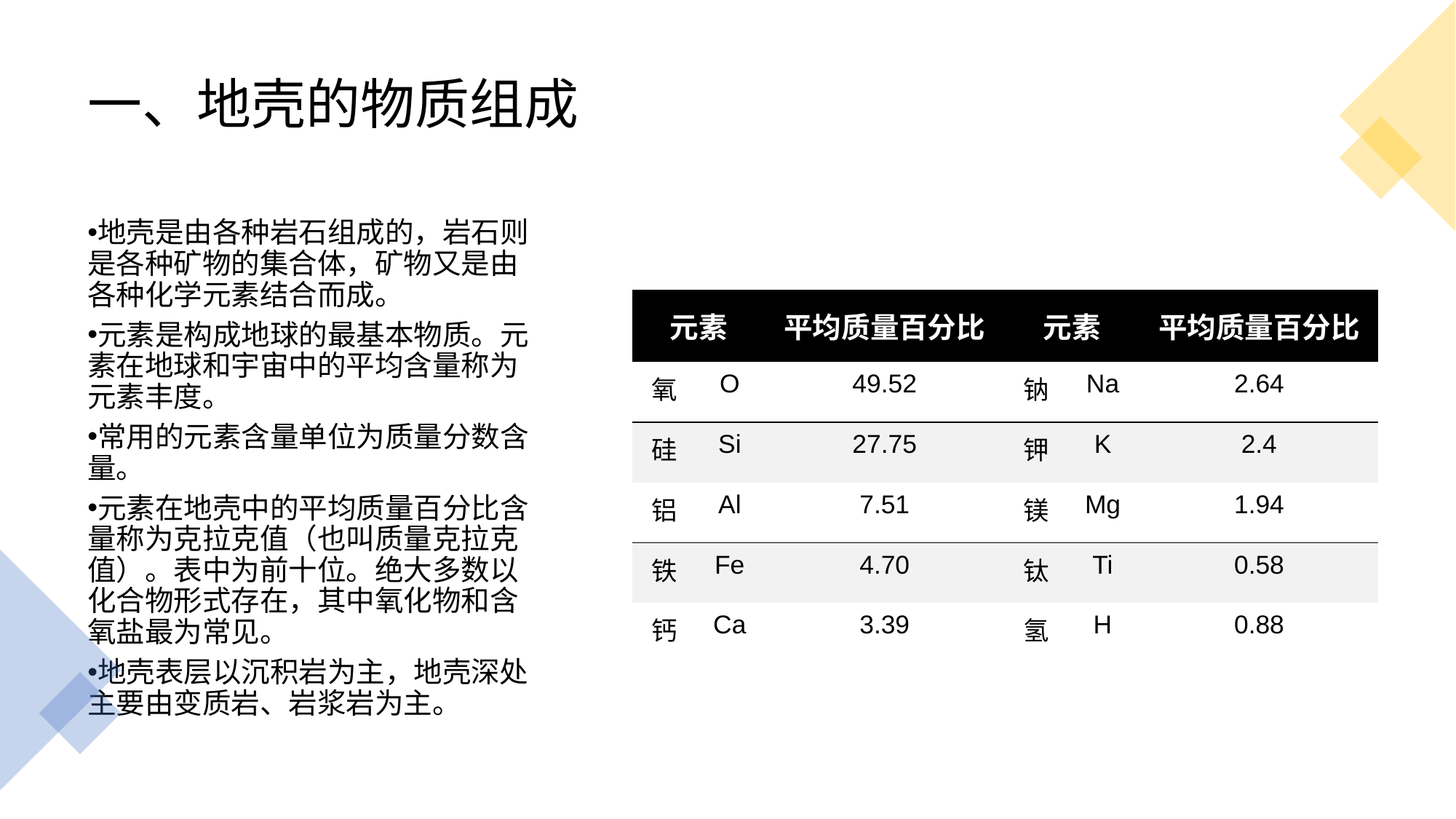

# 一、地壳的物质组成
地壳是由各种岩石组成的，岩石则是各种矿物的集合体，矿物又是由各种化学元素结合而成。
元素是构成地球的最基本物质。元素在地球和宇宙中的平均含量称为元素丰度。
常用的元素含量单位为质量分数含量。
元素在地壳中的平均质量百分比含量称为克拉克值（也叫质量克拉克值）。表中为前十位。绝大多数以化合物形式存在，其中氧化物和含氧盐最为常见。
地壳表层以沉积岩为主，地壳深处主要由变质岩、岩浆岩为主。
| 元素 |  | 平均质量百分比 | 元素 |  | 平均质量百分比 |
| --- | --- | --- | --- | --- | --- |
| 氧 | O | 49.52 | 钠 | Na | 2.64 |
| 硅 | Si | 27.75 | 钾 | K | 2.4 |
| 铝 | Al | 7.51 | 镁 | Mg | 1.94 |
| 铁 | Fe | 4.70 | 钛 | Ti | 0.58 |
| 钙 | Ca | 3.39 | 氢 | H | 0.88 |